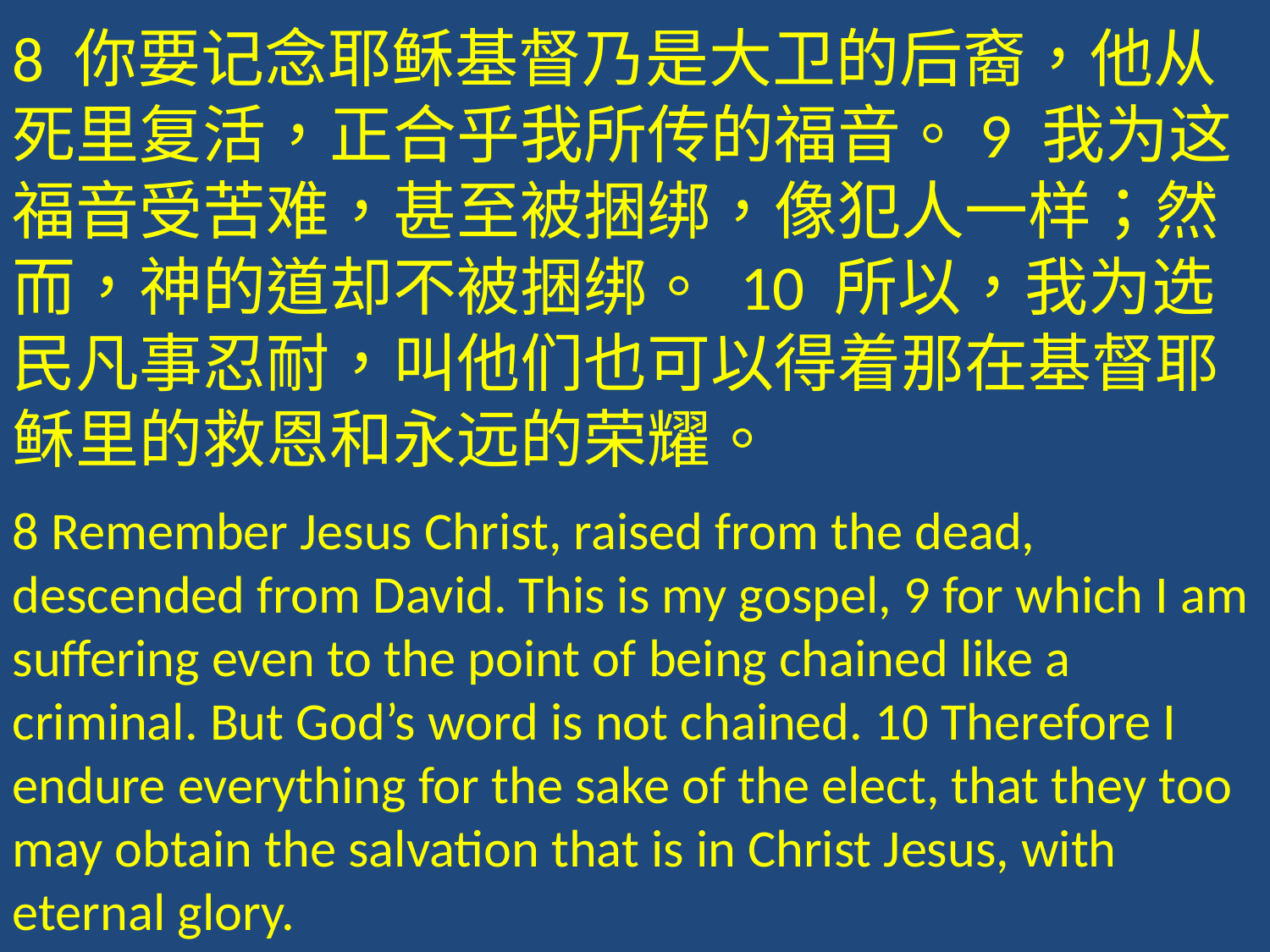

8 你要记念耶稣基督乃是大卫的后裔，他从死里复活，正合乎我所传的福音。9 我为这福音受苦难，甚至被捆绑，像犯人一样；然而，神的道却不被捆绑。 10 所以，我为选民凡事忍耐，叫他们也可以得着那在基督耶稣里的救恩和永远的荣耀。
8 Remember Jesus Christ, raised from the dead, descended from David. This is my gospel, 9 for which I am suffering even to the point of being chained like a criminal. But God’s word is not chained. 10 Therefore I endure everything for the sake of the elect, that they too may obtain the salvation that is in Christ Jesus, with eternal glory.